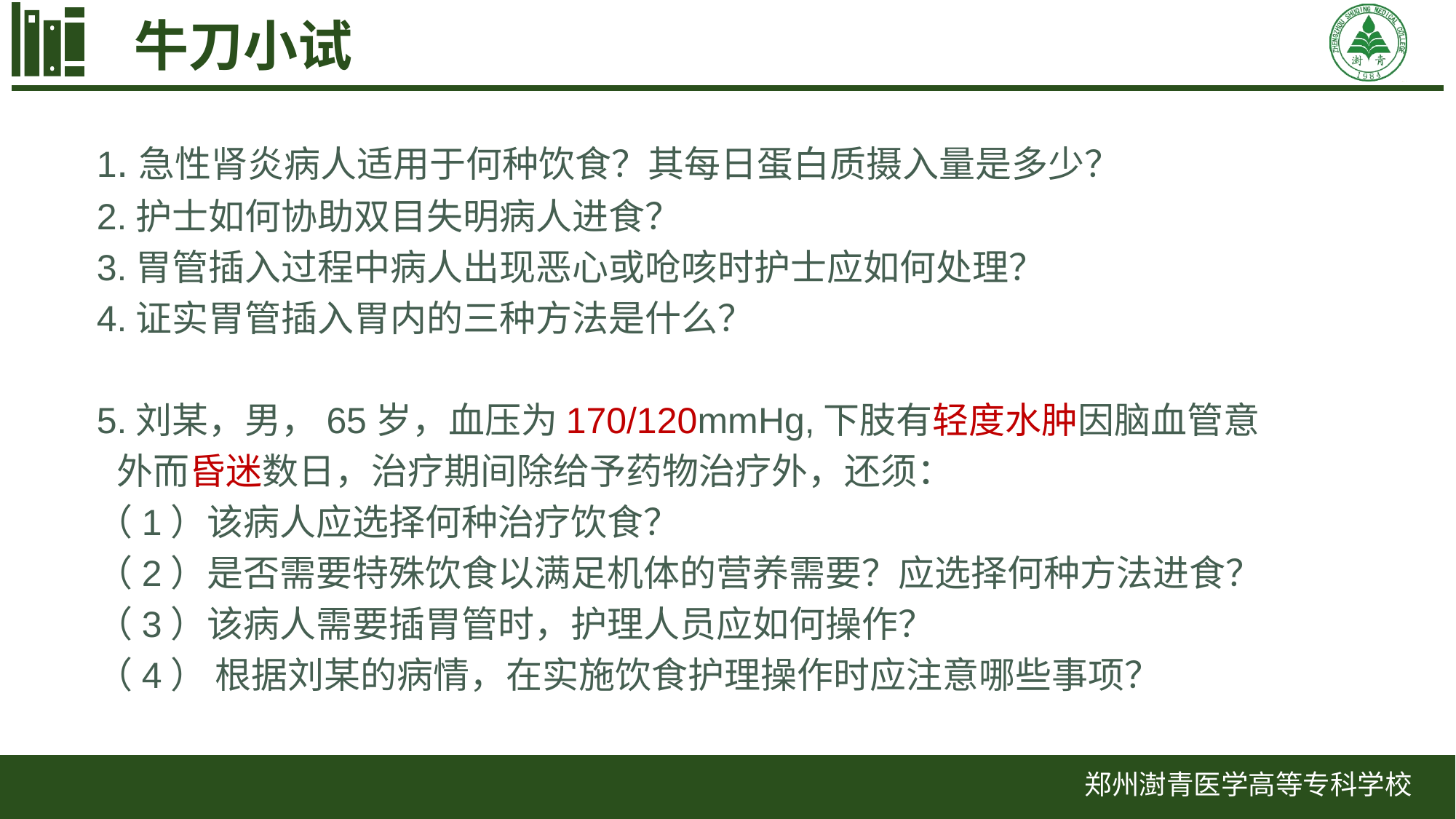

牛刀小试

1.急性肾炎病人适用于何种饮食？其每日蛋白质摄入量是多少？
2.护士如何协助双目失明病人进食？
3.胃管插入过程中病人出现恶心或呛咳时护士应如何处理？
4.证实胃管插入胃内的三种方法是什么？

5.刘某，男，65岁，血压为170/120mmHg,下肢有轻度水肿因脑血管意外而昏迷数日，治疗期间除给予药物治疗外，还须：
（1）该病人应选择何种治疗饮食？
（2）是否需要特殊饮食以满足机体的营养需要？应选择何种方法进食？
（3）该病人需要插胃管时，护理人员应如何操作？
（4） 根据刘某的病情，在实施饮食护理操作时应注意哪些事项？
郑州澍青医学高等专科学校